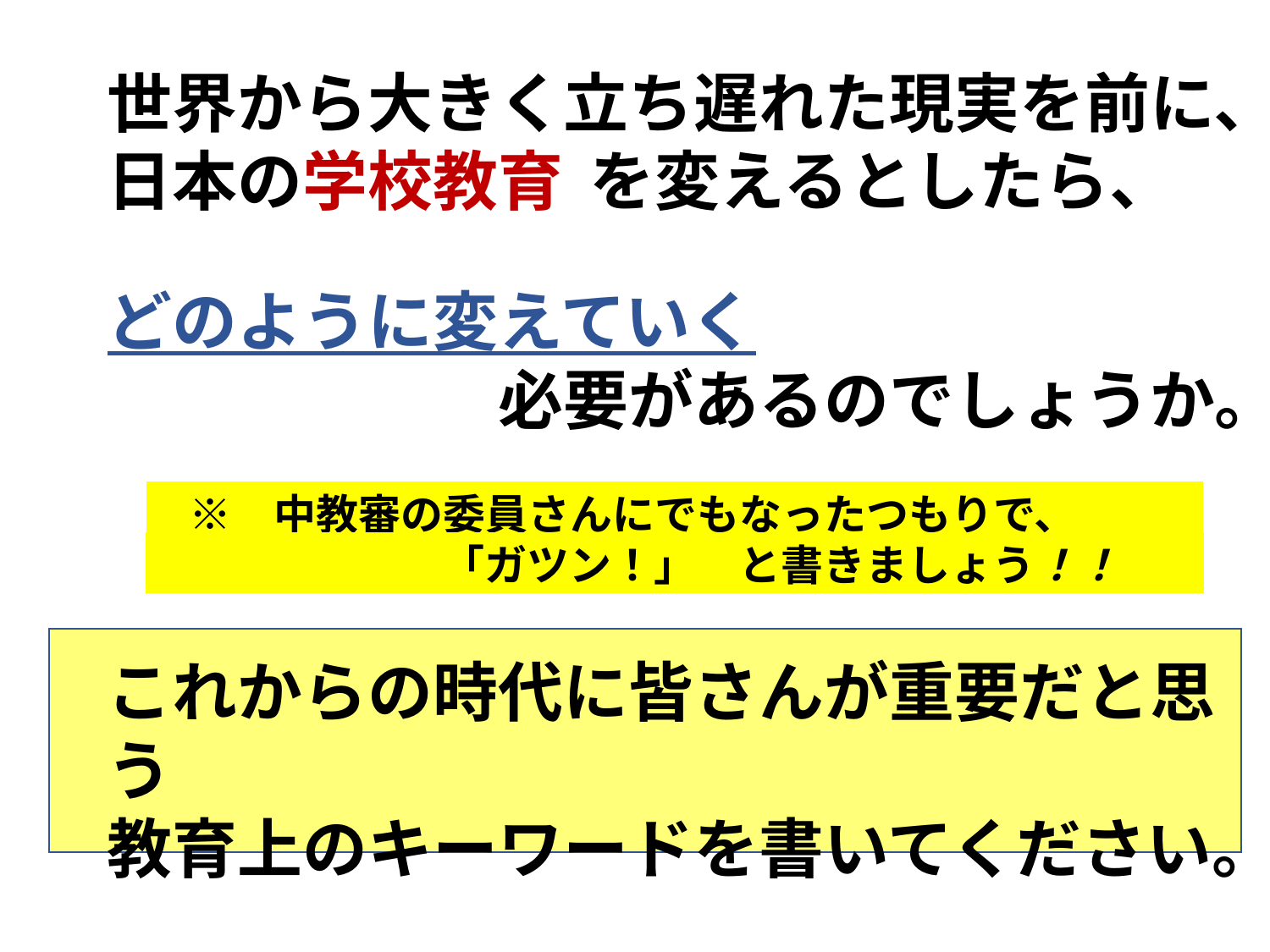

世界から大きく立ち遅れた現実を前に、日本の学校教育　を変えるとしたら、

どのように変えていく
　　　　　　必要があるのでしょうか。

　※　中教審の委員さんにでもなったつもりで、
　　　　　　　「ガツン！」　と書きましょう！！

これからの時代に皆さんが重要だと思う
教育上のキーワードを書いてください。